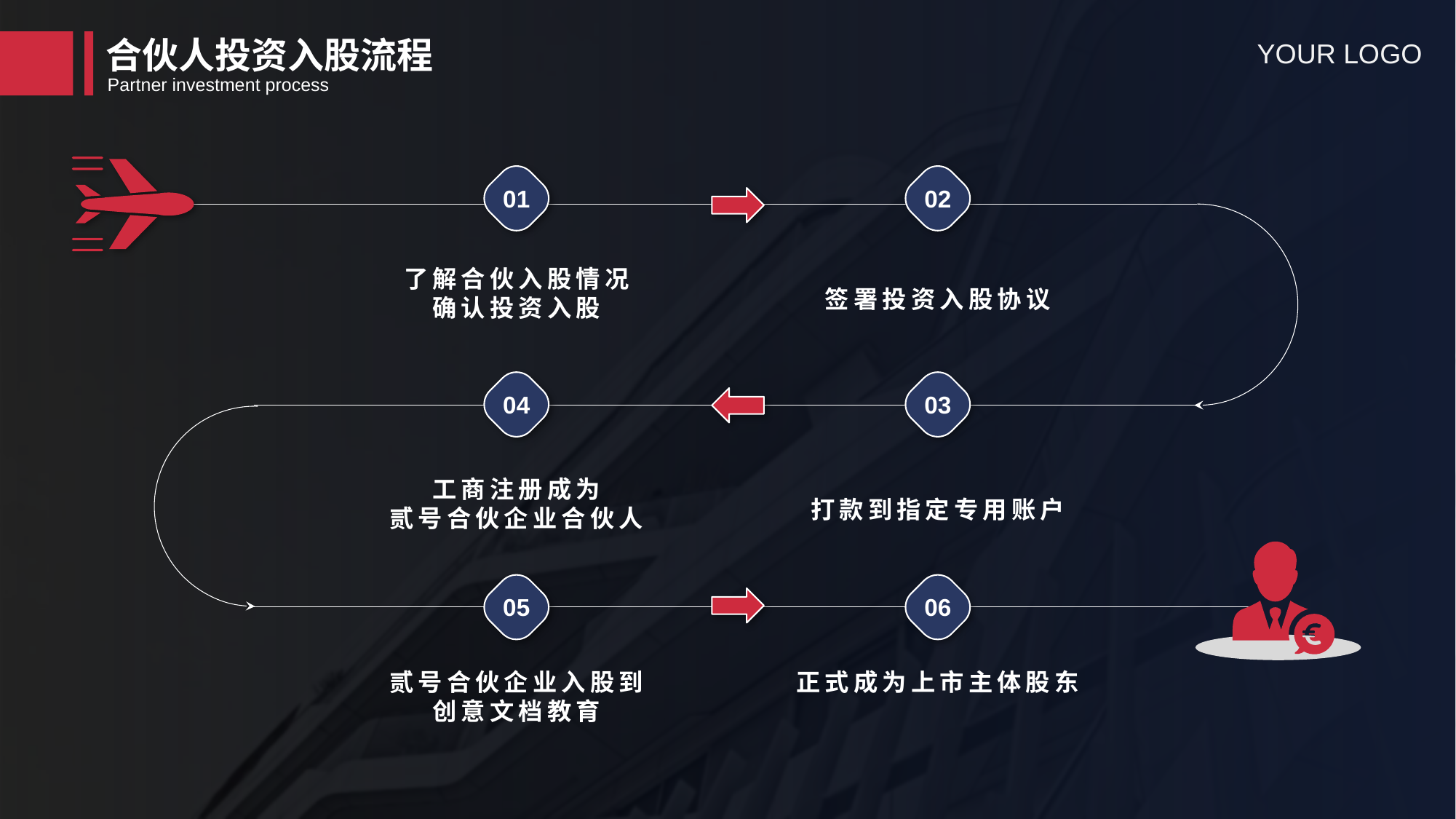

合伙人投资入股流程
YOUR LOGO

Partner investment process

01

02

了解合伙入股情况
确认投资入股
签署投资入股协议

04

03

工商注册成为
贰号合伙企业合伙人
打款到指定专用账户

05

06

贰号合伙企业入股到
创意文档教育
正式成为上市主体股东